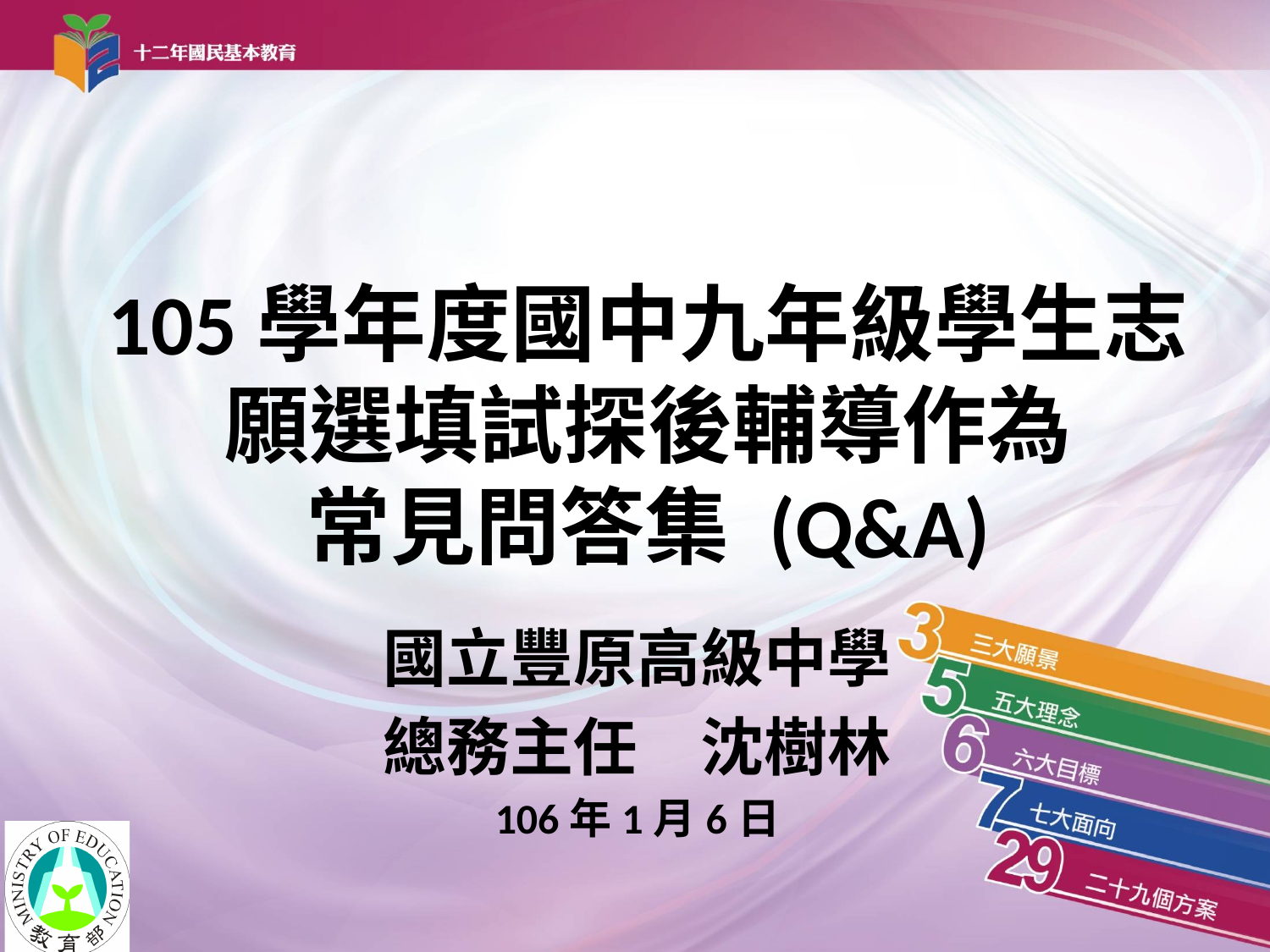

# 105學年度國中九年級學生志願選填試探後輔導作為 常見問答集 (Q&A)
國立豐原高級中學
總務主任　沈樹林
106年1月6日